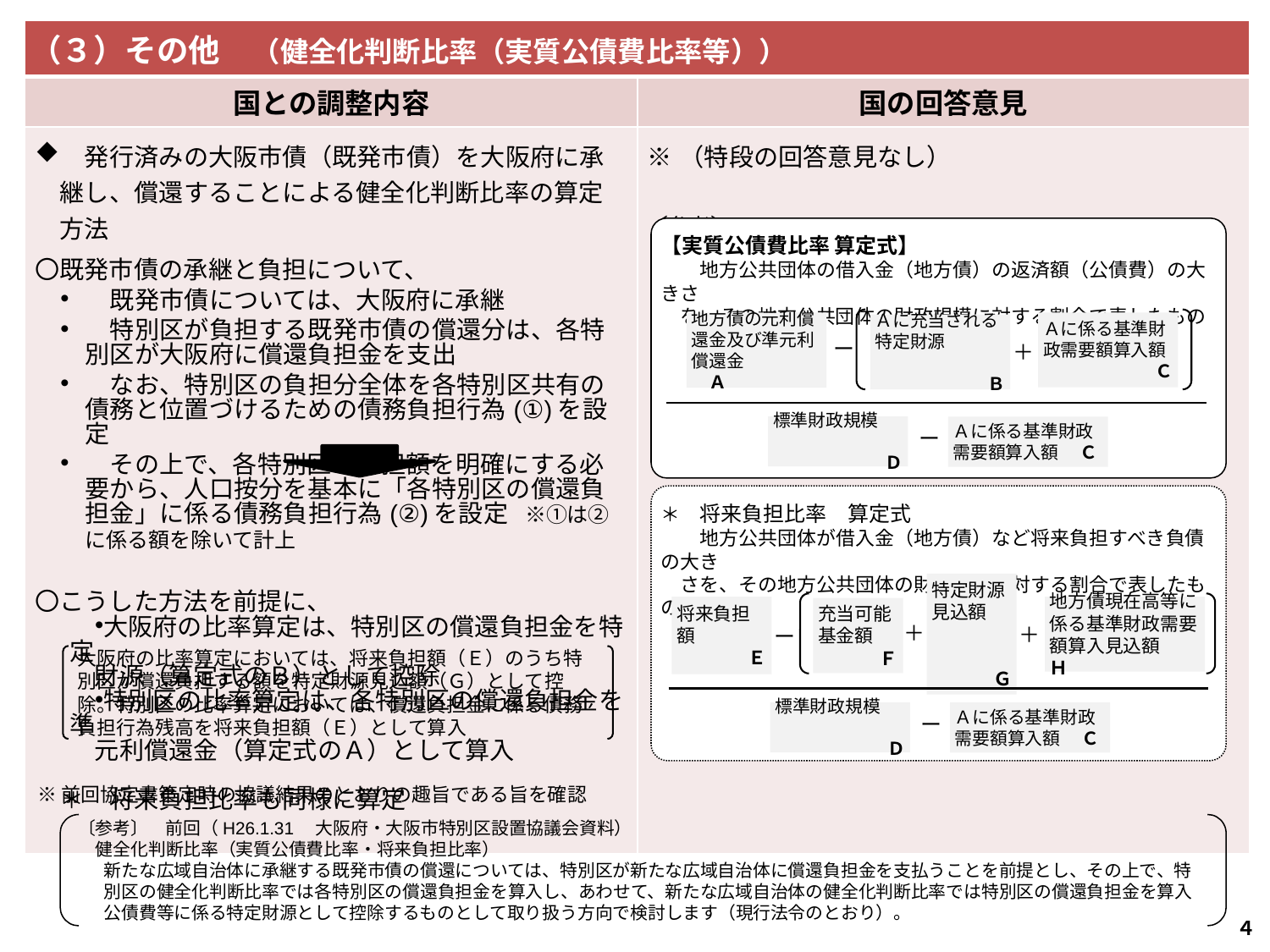

| （３）その他　（健全化判断比率（実質公債費比率等）） |  |
| --- | --- |
| 国との調整内容 | 国の回答意見 |
| 発行済みの大阪市債（既発市債）を大阪府に承継し、償還することによる健全化判断比率の算定方法 〇既発市債の承継と負担について、 　既発市債については、大阪府に承継 　特別区が負担する既発市債の償還分は、各特別区が大阪府に償還負担金を支出 　なお、特別区の負担分全体を各特別区共有の債務と位置づけるための債務負担行為(①)を設定 　その上で、各特別区の分担額を明確にする必要から、人口按分を基本に「各特別区の償還負担金」に係る債務負担行為(②)を設定 ※①は②に係る額を除いて計上 〇こうした方法を前提に、 大阪府の比率算定は、特別区の償還負担金を特定　 　財源（算定式のＢ）として控除 特別区の比率算定は、各特別区の償還負担金を準 　元利償還金（算定式のＡ）として算入 ＊　将来負担比率も同様に算定 | ※（特段の回答意見なし） 〔参考〕 |
【実質公債費比率 算定式】
　　地方公共団体の借入金（地方債）の返済額（公債費）の大きさ
　を、その地方公共団体の財政規模に対する割合で表したもの

Ａに係る基準財政需要額算入額
Ｃ
地方債の元利償還金及び準元利償還金　  　　　Ａ
Ａに充当される特定財源
　　　　　　　　Ｂ
ー
＋
標準財政規模
　　　　　　　　Ｄ
Ａに係る基準財政需要額算入額 　Ｃ
ー

＊　将来負担比率　算定式
　　地方公共団体が借入金（地方債）など将来負担すべき負債の大き
　さを、その地方公共団体の財政規模に対する割合で表したもの

特定財源
見込額
　　　　 Ｇ
将来負担額
Ｅ
地方債現在高等に係る基準財政需要額算入見込額 　Ｈ
充当可能
基金額
　　　Ｆ
＋
＋
ー
標準財政規模
　　　　　　　　Ｄ
Ａに係る基準財政需要額算入額 　Ｃ
ー
大阪府の比率算定においては、将来負担額（Ｅ）のうち特別区が償還負担する額を特定財源見込額（Ｇ）として控除。特別区の比率算定においては、償還負担金に係る債務負担行為残高を将来負担額（Ｅ）として算入
※前回協定書策定時の協議結果のとおりの趣旨である旨を確認
〔参考〕　前回（H26.1.31　大阪府・大阪市特別区設置協議会資料）
　健全化判断比率（実質公債費比率・将来負担比率）
新たな広域自治体に承継する既発市債の償還については、特別区が新たな広域自治体に償還負担金を支払うことを前提とし、その上で、特別区の健全化判断比率では各特別区の償還負担金を算入し、あわせて、新たな広域自治体の健全化判断比率では特別区の償還負担金を算入公債費等に係る特定財源として控除するものとして取り扱う方向で検討します（現行法令のとおり）。
 ４